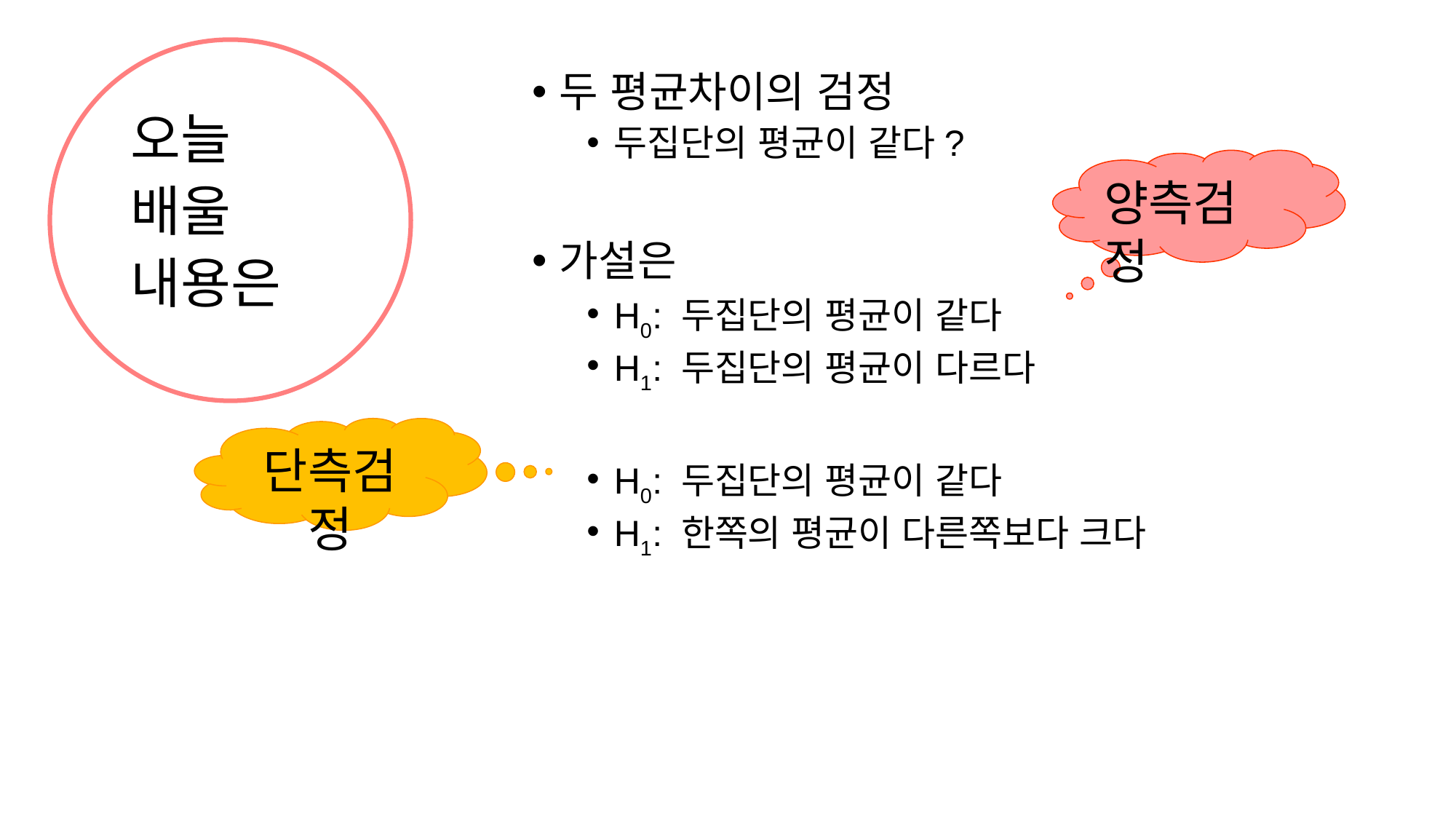

두 평균차이의 검정
두집단의 평균이 같다?

가설은
H0: 두집단의 평균이 같다
H1: 두집단의 평균이 다르다

H0: 두집단의 평균이 같다
H1: 한쪽의 평균이 다른쪽보다 크다
# 오늘 배울 내용은
양측검정
단측검정